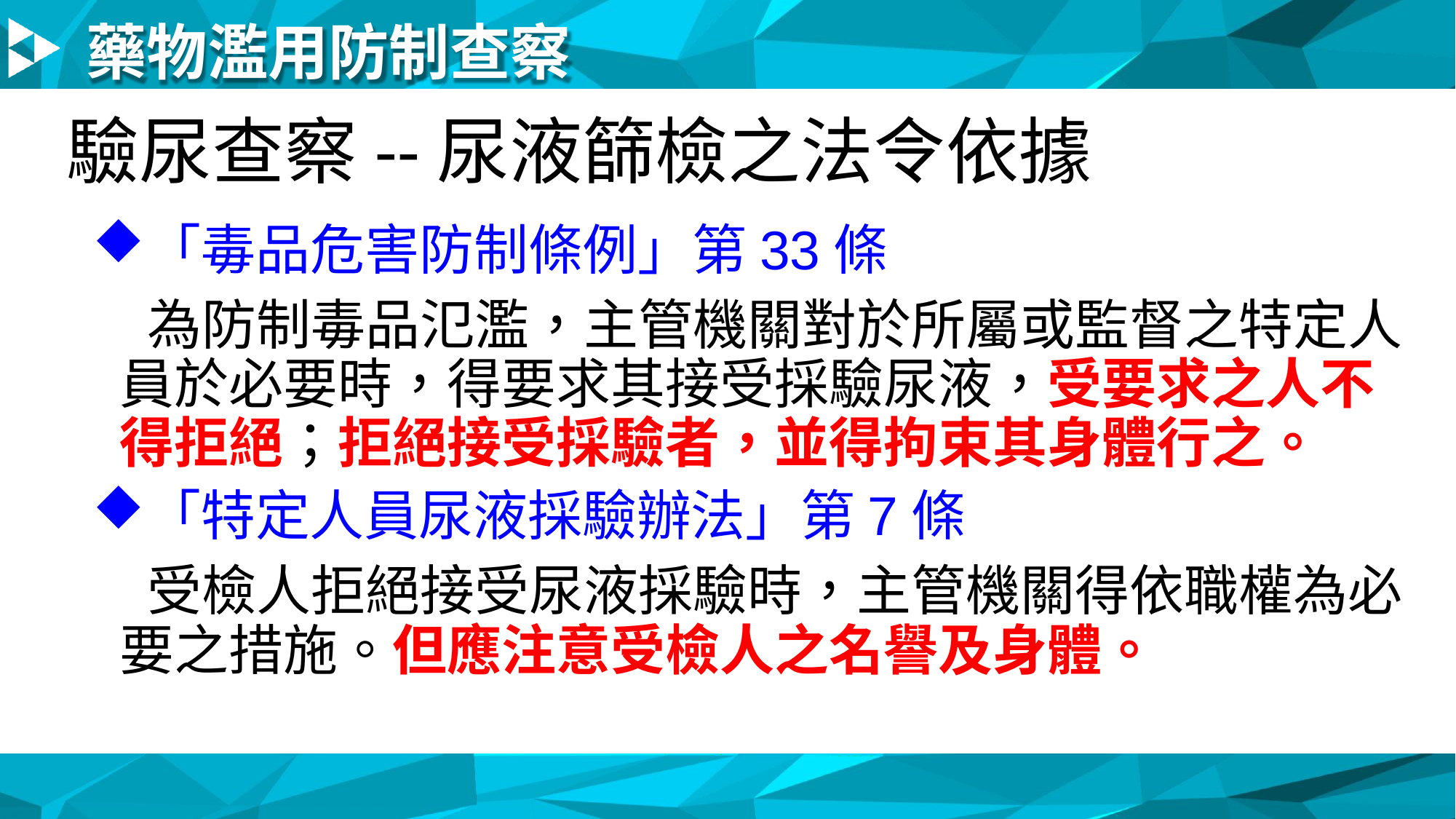

# 藥物濫用防制查察
驗尿查察--尿液篩檢之法令依據
「毒品危害防制條例」第33條
為防制毒品氾濫，主管機關對於所屬或監督之特定人 員於必要時，得要求其接受採驗尿液，受要求之人不 得拒絕；拒絕接受採驗者，並得拘束其身體行之。
「特定人員尿液採驗辦法」第7條
受檢人拒絕接受尿液採驗時，主管機關得依職權為必 要之措施。但應注意受檢人之名譽及身體。